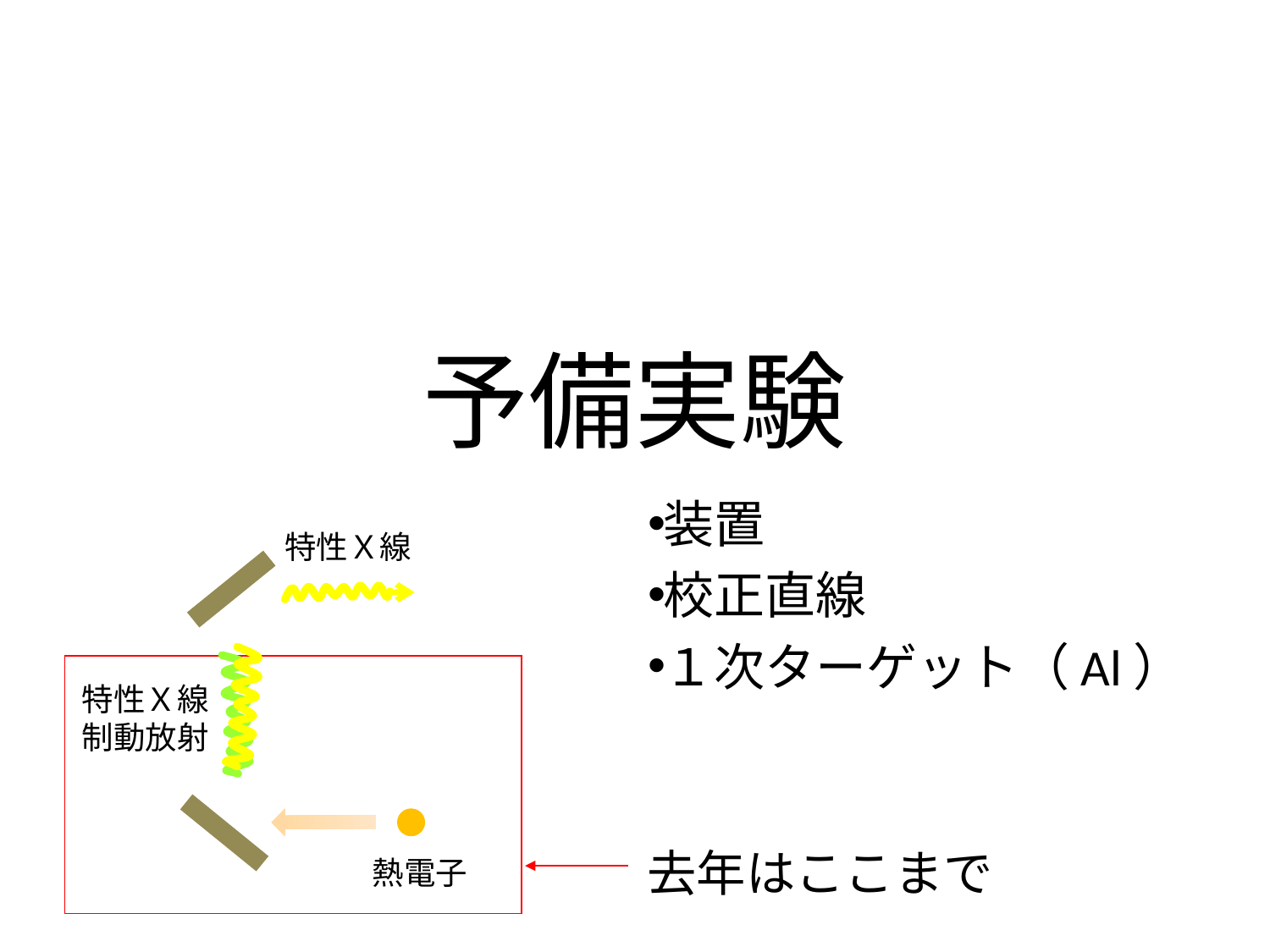

# 予備実験
装置
校正直線
１次ターゲット（Al）

特性Ｘ線

特性Ｘ線
制動放射

熱電子

去年はここまで